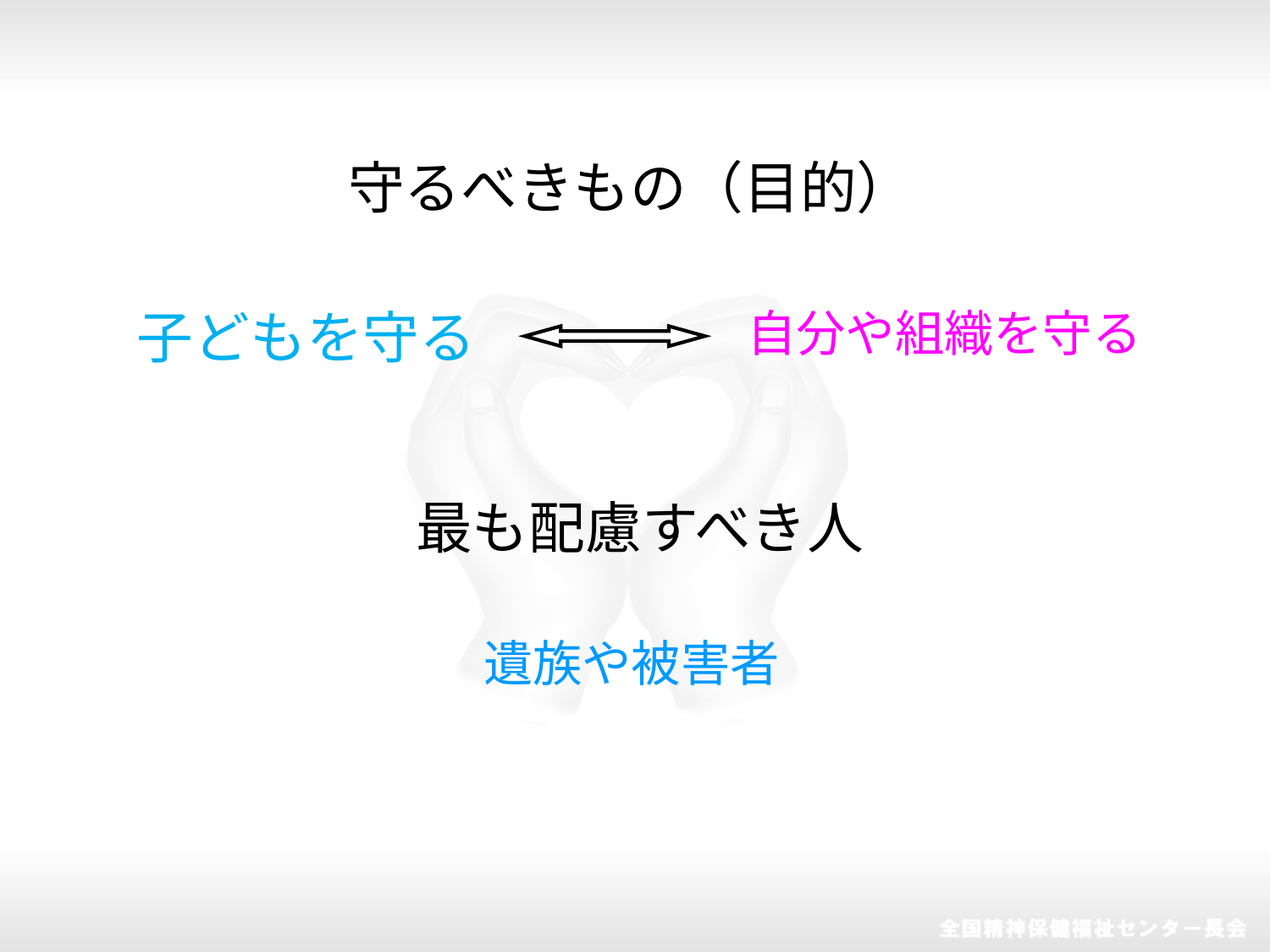

守るべきもの（目的）
子どもを守る
自分や組織を守る

最も配慮すべき人
遺族や被害者